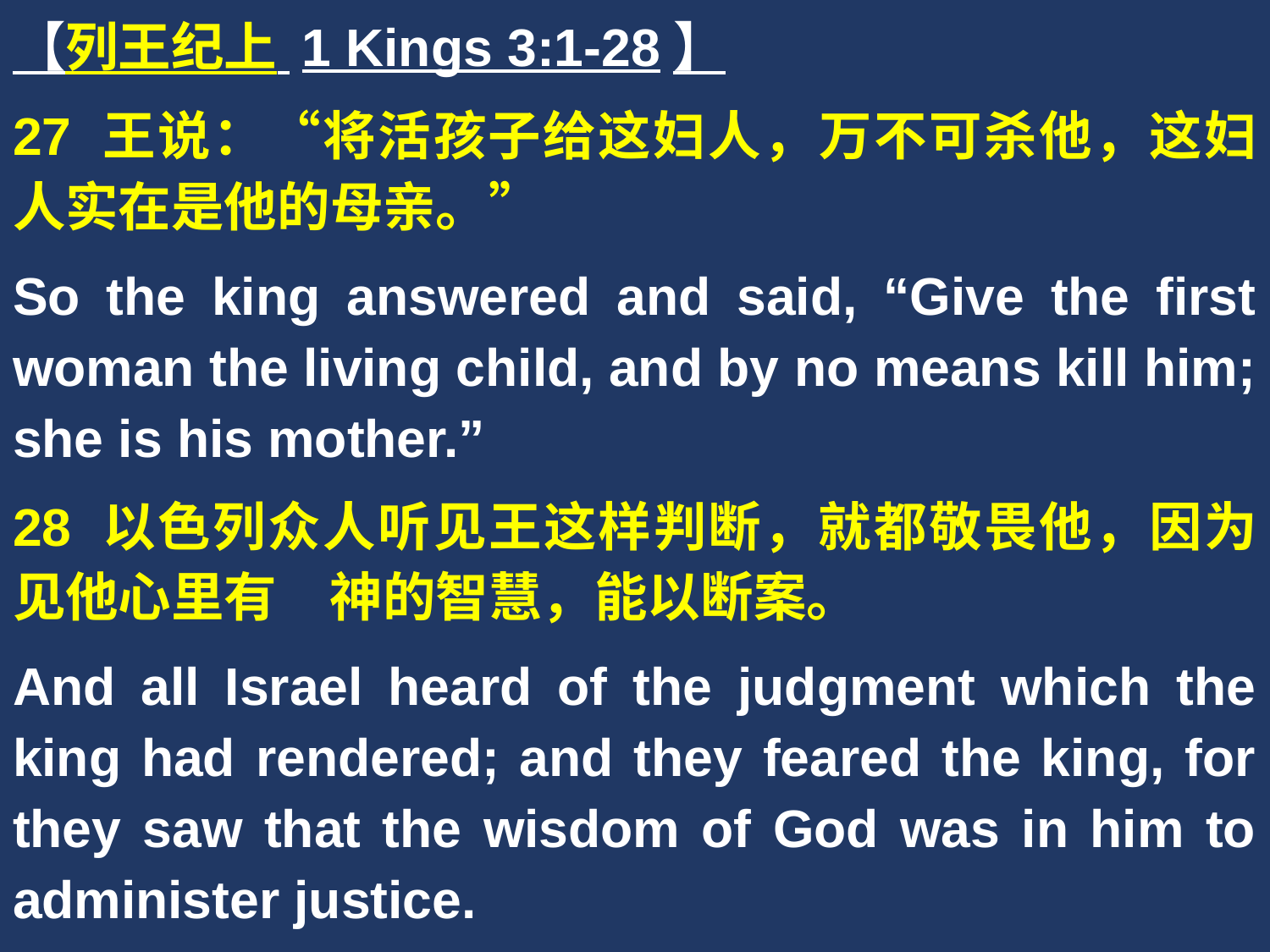

【列王纪上 1 Kings 3:1-28】
27 王说：“将活孩子给这妇人，万不可杀他，这妇人实在是他的母亲。”
So the king answered and said, “Give the first woman the living child, and by no means kill him; she is his mother.”
28 以色列众人听见王这样判断，就都敬畏他，因为见他心里有　神的智慧，能以断案。
And all Israel heard of the judgment which the king had rendered; and they feared the king, for they saw that the wisdom of God was in him to administer justice.